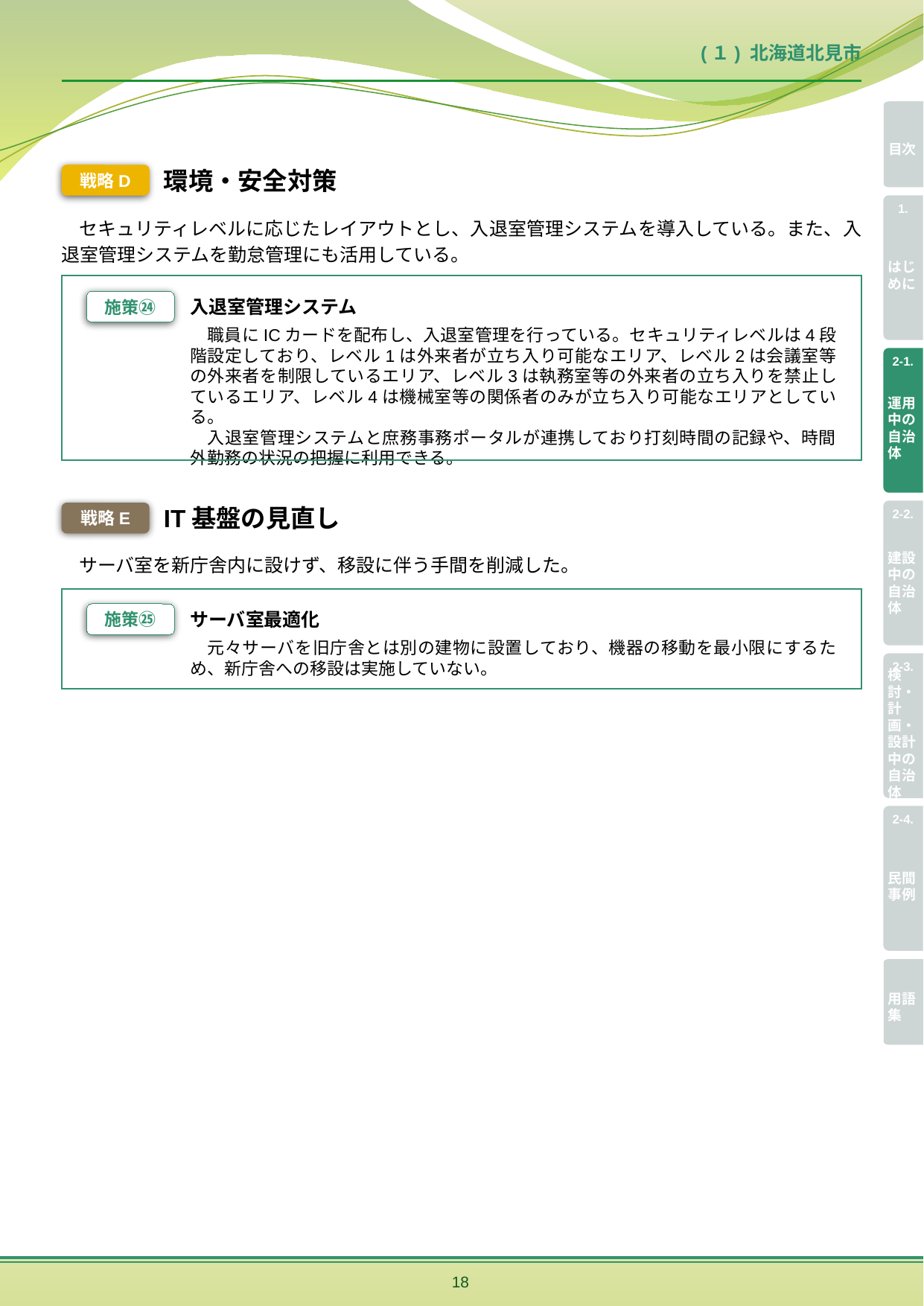

(１) 北海道北見市
戦略D
環境・安全対策
セキュリティレベルに応じたレイアウトとし、入退室管理システムを導入している。また、入退室管理システムを勤怠管理にも活用している。

施策㉔
入退室管理システム
職員にICカードを配布し、入退室管理を行っている。セキュリティレベルは4段階設定しており、レベル1は外来者が立ち入り可能なエリア、レベル2は会議室等の外来者を制限しているエリア、レベル3は執務室等の外来者の立ち入りを禁止しているエリア、レベル4は機械室等の関係者のみが立ち入り可能なエリアとしている。
入退室管理システムと庶務事務ポータルが連携しており打刻時間の記録や、時間外勤務の状況の把握に利用できる。
戦略E
IT基盤の見直し
サーバ室を新庁舎内に設けず、移設に伴う手間を削減した。

施策㉕
サーバ室最適化
元々サーバを旧庁舎とは別の建物に設置しており、機器の移動を最小限にするため、新庁舎への移設は実施していない。
18